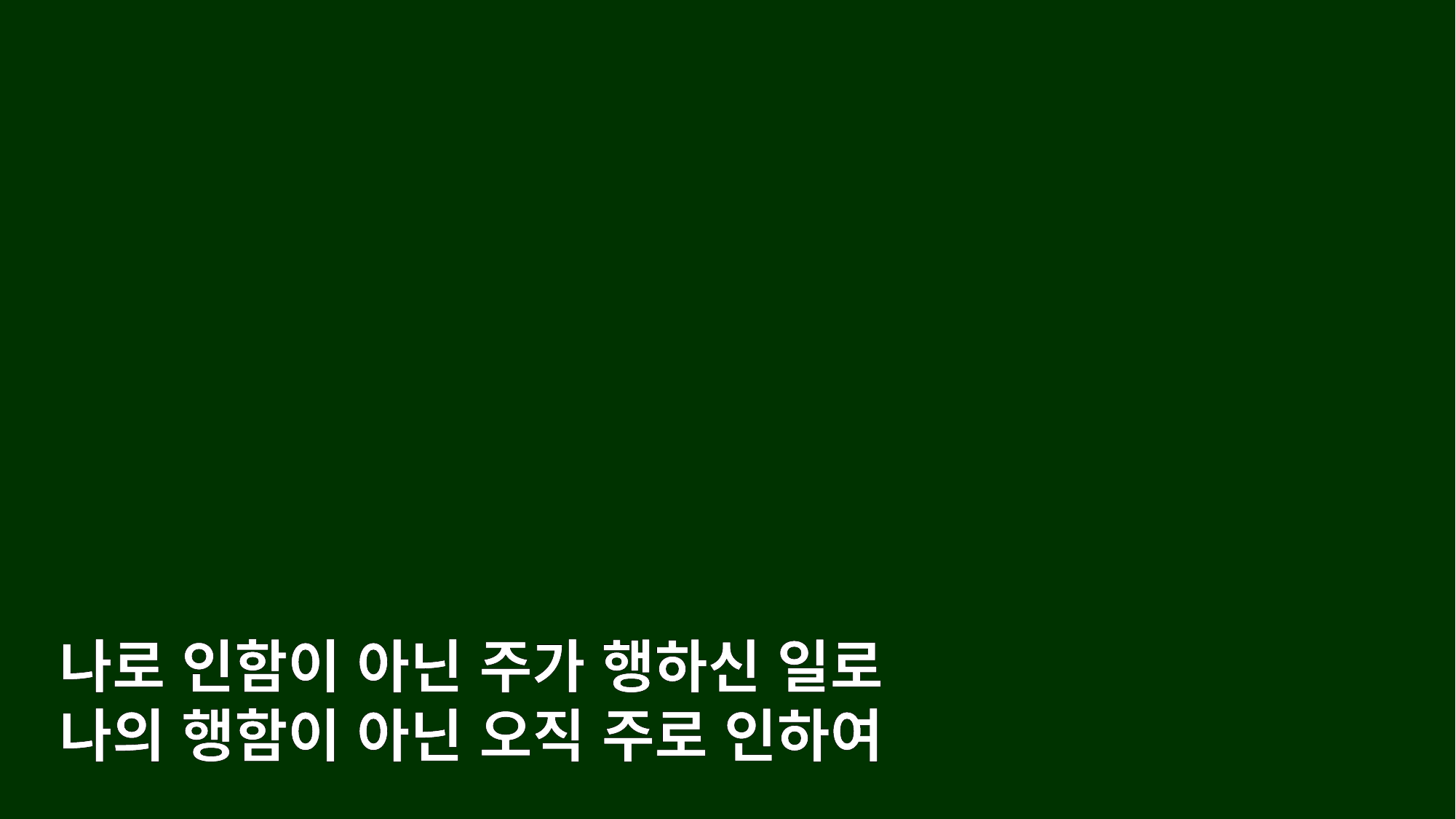

나로 인함이 아닌 주가 행하신 일로
나의 행함이 아닌 오직 주로 인하여